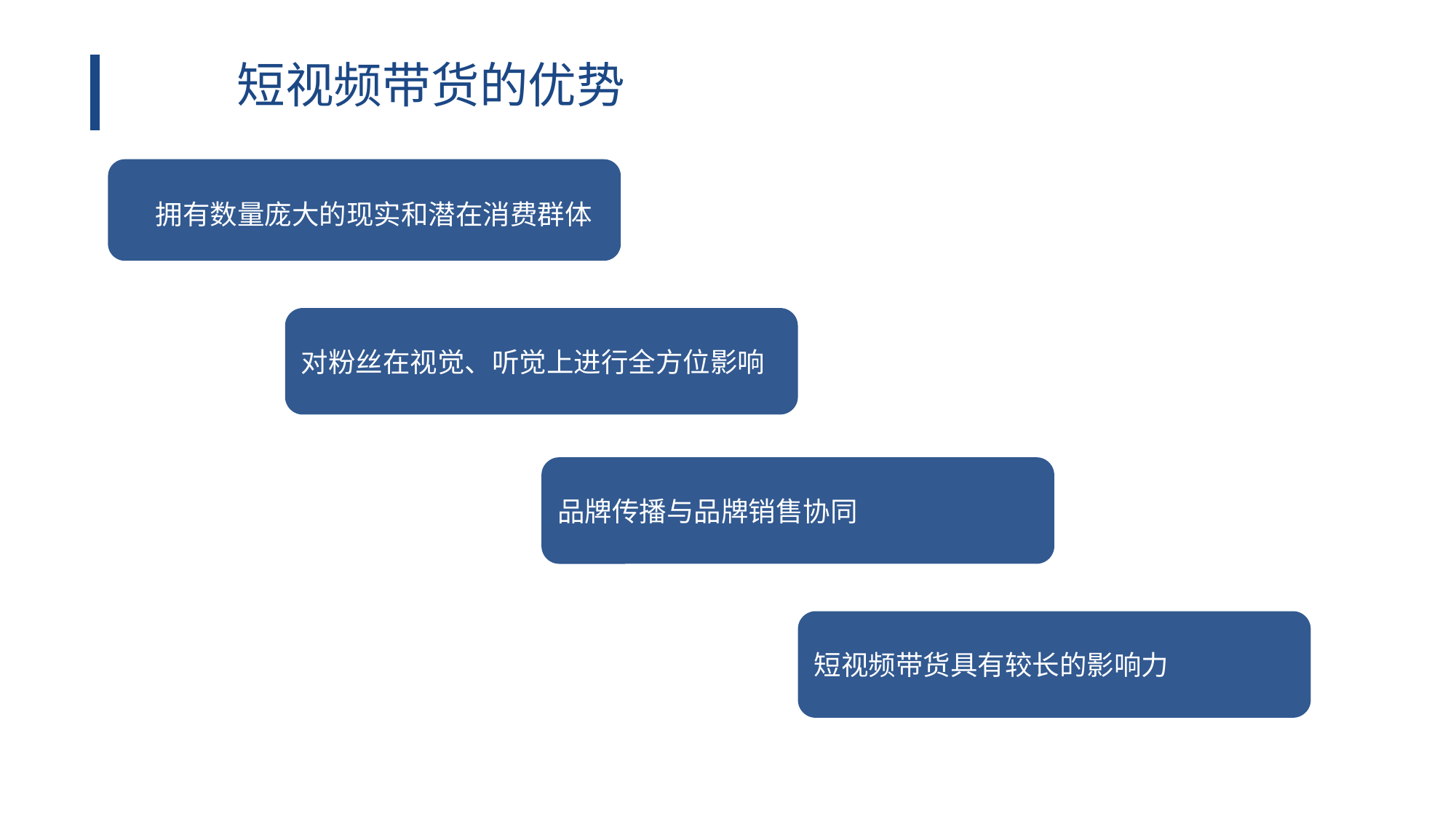

短视频带货的优势
拥有数量庞大的现实和潜在消费群体
对粉丝在视觉、听觉上进行全方位影响
输入你的标题
品牌传播与品牌销售协同
输入你的标题
短视频带货具有较长的影响力